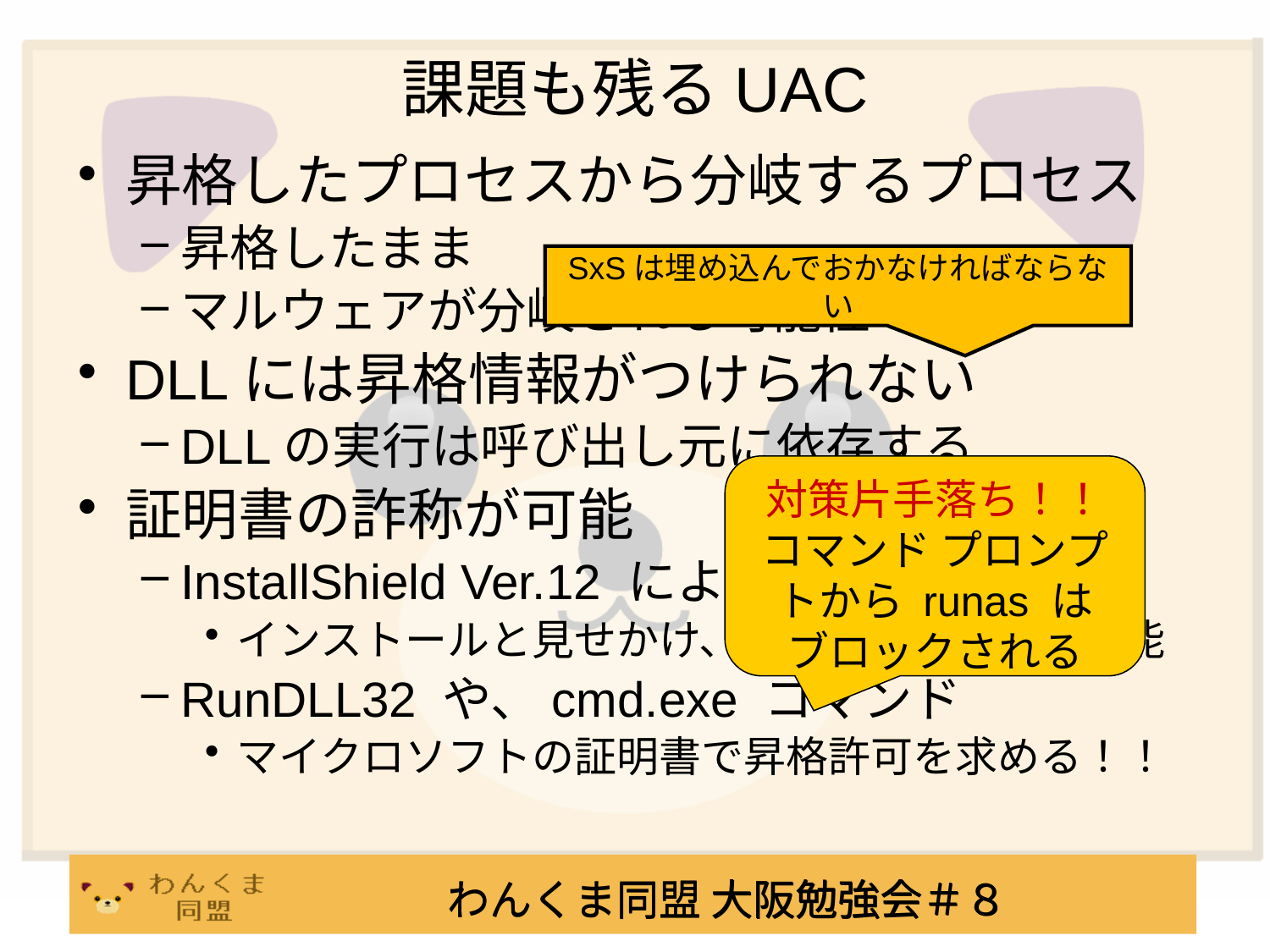

# 課題も残るUAC
昇格したプロセスから分岐するプロセス
昇格したまま
マルウェアが分岐される可能性
DLLには昇格情報がつけられない
DLLの実行は呼び出し元に依存する
証明書の詐称が可能
InstallShield Ver.12 による、インストーラ
インストールと見せかけ、マルウェア動作が可能
RunDLL32 や、cmd.exe コマンド
マイクロソフトの証明書で昇格許可を求める！！
SxSは埋め込んでおかなければならない
対策片手落ち！！
コマンド プロンプトから runas は
ブロックされる
わんくま同盟 大阪勉強会＃８
わんくま同盟 大阪勉強会＃８